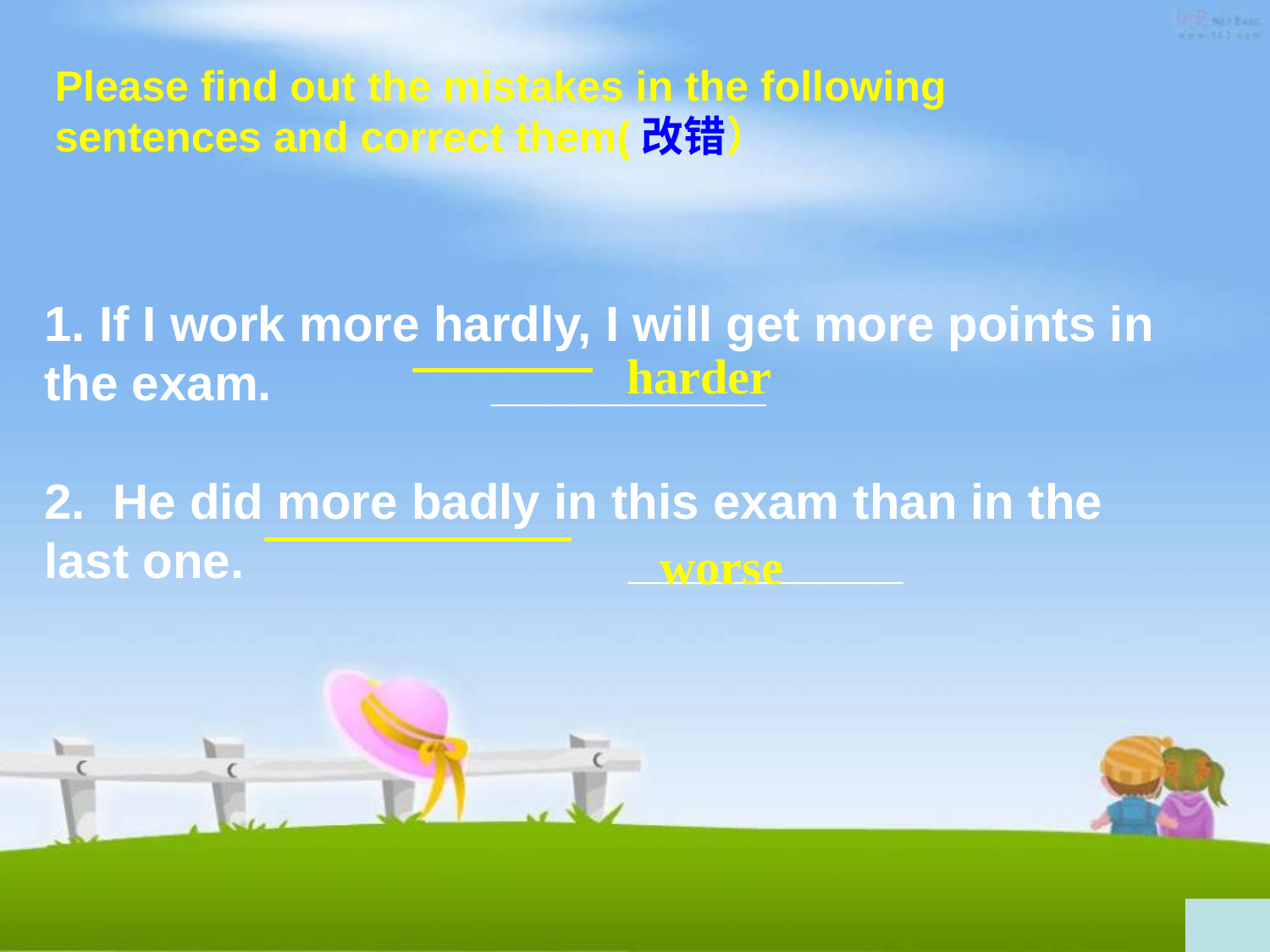

Please find out the mistakes in the following sentences and correct them(改错）
1. If I work more hardly, I will get more points in the exam.                __________

2.  He did more badly in this exam than in the last one.                            __________

harder

 worse